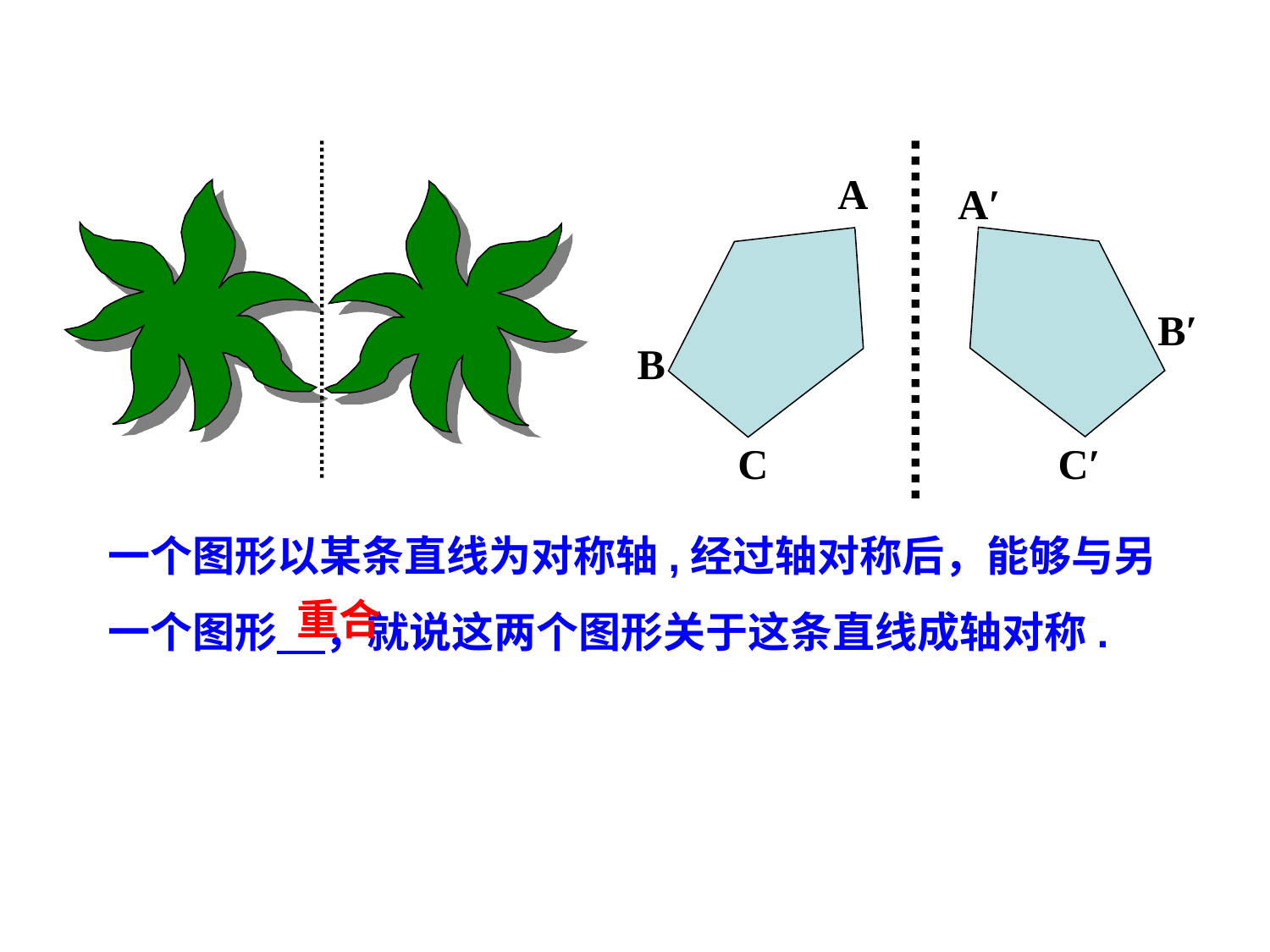

A
A′

B′
B
C
C′
一个图形以某条直线为对称轴,经过轴对称后，能够与另
一个图形     ，就说这两个图形关于这条直线成轴对称.
重合